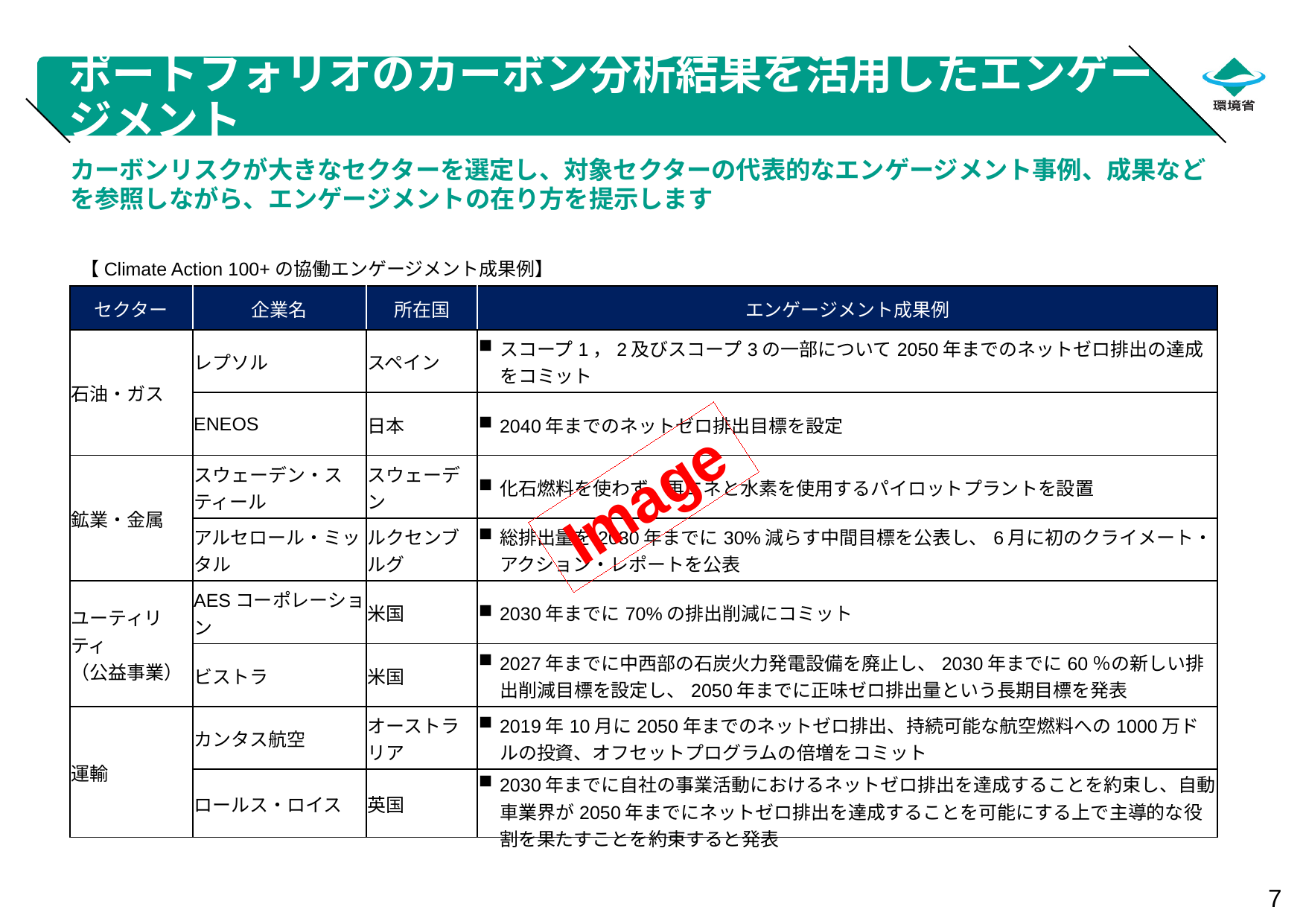

# ポートフォリオのカーボン分析結果を活用したエンゲージメント
カーボンリスクが大きなセクターを選定し、対象セクターの代表的なエンゲージメント事例、成果などを参照しながら、エンゲージメントの在り方を提示します
【Climate Action 100+の協働エンゲージメント成果例】
| セクター | 企業名 | 所在国 | エンゲージメント成果例 |
| --- | --- | --- | --- |
| 石油・ガス | レプソル | スペイン | スコープ1，2及びスコープ3の一部について2050年までのネットゼロ排出の達成をコミット |
|  | ENEOS | 日本 | 2040年までのネットゼロ排出目標を設定 |
| 鉱業・金属 | スウェーデン・スティール | スウェーデン | 化石燃料を使わず、再エネと水素を使用するパイロットプラントを設置 |
|  | アルセロール・ミッタル | ルクセンブルグ | 総排出量を2030年までに30%減らす中間目標を公表し、6月に初のクライメート・アクション・レポートを公表 |
| ユーティリティ （公益事業） | AESコーポレーション | 米国 | 2030年までに70%の排出削減にコミット |
|  | ビストラ | 米国 | 2027年までに中西部の石炭火力発電設備を廃止し、2030年までに60％の新しい排出削減目標を設定し、2050年までに正味ゼロ排出量という長期目標を発表 |
| 運輸 | カンタス航空 | オーストラリア | 2019年10月に2050年までのネットゼロ排出、持続可能な航空燃料への1000万ドルの投資、オフセットプログラムの倍増をコミット |
|  | ロールス・ロイス | 英国 | 2030年までに自社の事業活動におけるネットゼロ排出を達成することを約束し、自動車業界が2050年までにネットゼロ排出を達成することを可能にする上で主導的な役割を果たすことを約束すると発表 |
Image